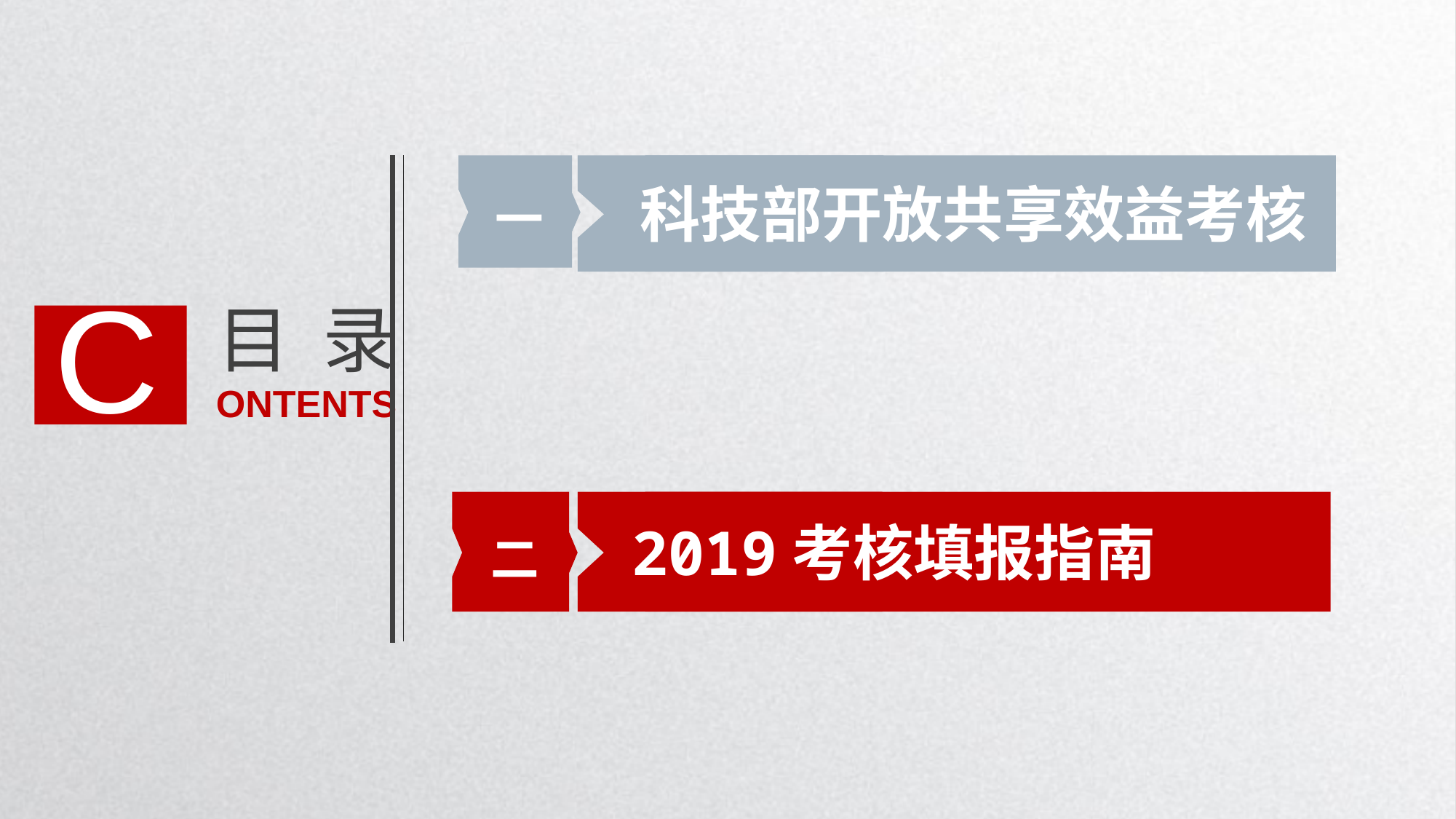

一

科技部开放共享效益考核
C
目  录

ONTENTS
二

2019考核填报指南